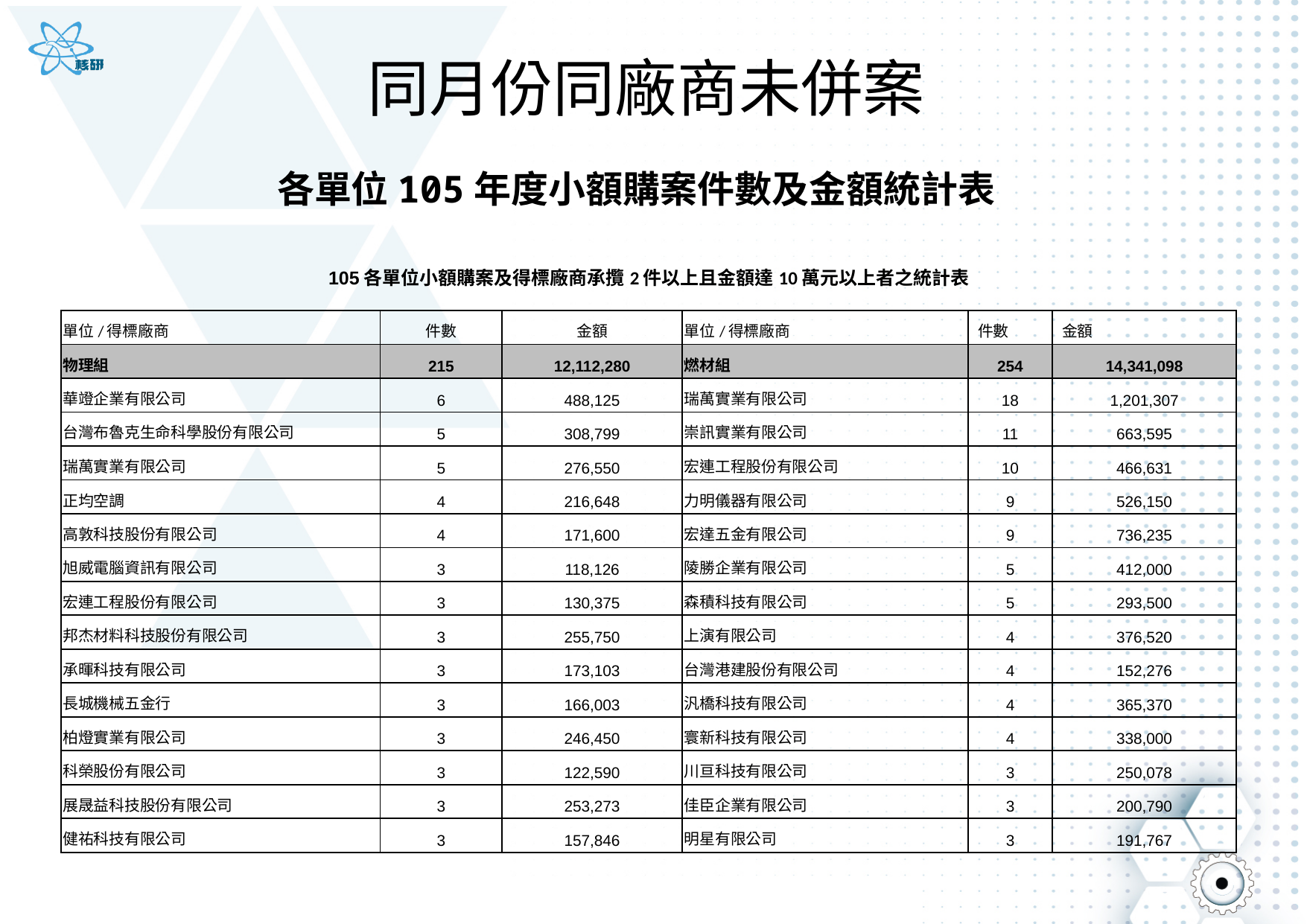

# 同月份同廠商未併案
各單位105年度小額購案件數及金額統計表
| 105各單位小額購案及得標廠商承攬2件以上且金額達10萬元以上者之統計表 |  |  |  |  |  |
| --- | --- | --- | --- | --- | --- |
| 單位/得標廠商 | 件數 | 金額 | 單位/得標廠商 | 件數 | 金額 |
| 物理組 | 215 | 12,112,280 | 燃材組 | 254 | 14,341,098 |
| 華竳企業有限公司 | 6 | 488,125 | 瑞萬實業有限公司 | 18 | 1,201,307 |
| 台灣布魯克生命科學股份有限公司 | 5 | 308,799 | 崇訊實業有限公司 | 11 | 663,595 |
| 瑞萬實業有限公司 | 5 | 276,550 | 宏連工程股份有限公司 | 10 | 466,631 |
| 正均空調 | 4 | 216,648 | 力明儀器有限公司 | 9 | 526,150 |
| 高敦科技股份有限公司 | 4 | 171,600 | 宏達五金有限公司 | 9 | 736,235 |
| 旭威電腦資訊有限公司 | 3 | 118,126 | 陵勝企業有限公司 | 5 | 412,000 |
| 宏連工程股份有限公司 | 3 | 130,375 | 森積科技有限公司 | 5 | 293,500 |
| 邦杰材料科技股份有限公司 | 3 | 255,750 | 上演有限公司 | 4 | 376,520 |
| 承暉科技有限公司 | 3 | 173,103 | 台灣港建股份有限公司 | 4 | 152,276 |
| 長城機械五金行 | 3 | 166,003 | 汎橋科技有限公司 | 4 | 365,370 |
| 柏燈實業有限公司 | 3 | 246,450 | 寰新科技有限公司 | 4 | 338,000 |
| 科榮股份有限公司 | 3 | 122,590 | 川亘科技有限公司 | 3 | 250,078 |
| 展晟益科技股份有限公司 | 3 | 253,273 | 佳臣企業有限公司 | 3 | 200,790 |
| 健祐科技有限公司 | 3 | 157,846 | 明星有限公司 | 3 | 191,767 |